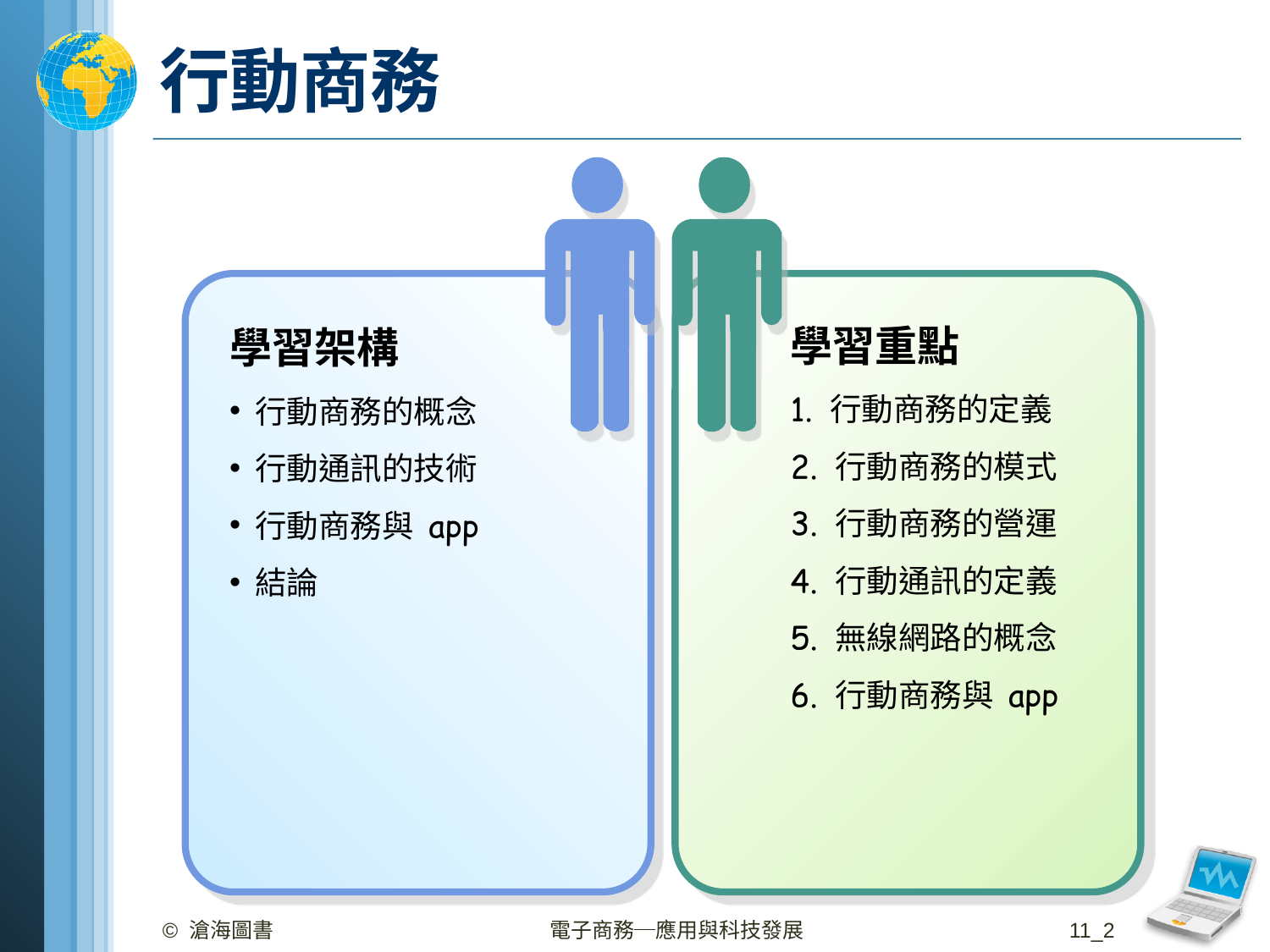

# 行動商務

學習重點
1. 行動商務的定義
2. 行動商務的模式
3. 行動商務的營運
4. 行動通訊的定義
5. 無線網路的概念
6. 行動商務與 app
學習架構
行動商務的概念
行動通訊的技術
行動商務與 app
結論

© 滄海圖書
電子商務─應用與科技發展
11_2